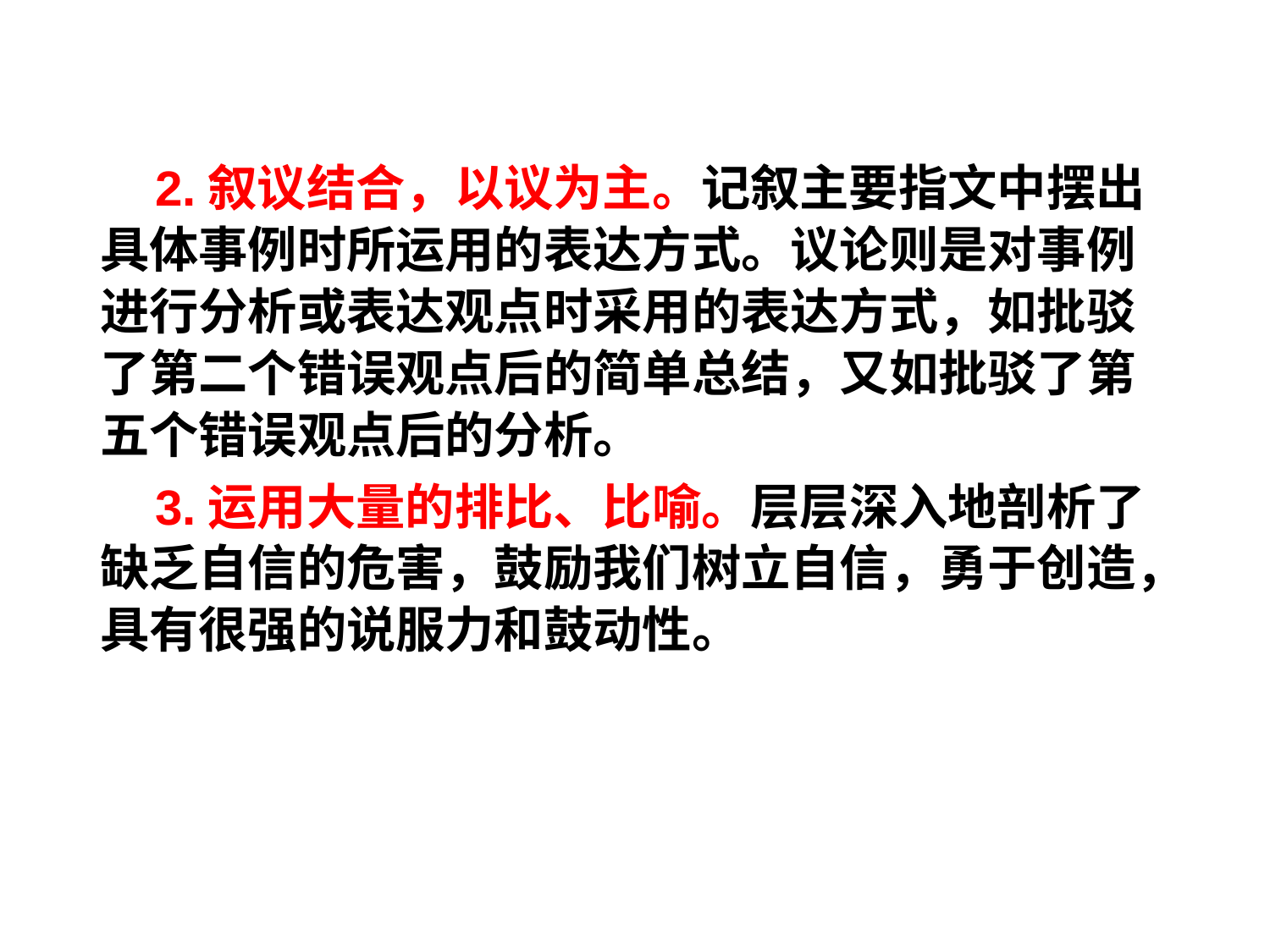

2.叙议结合，以议为主。记叙主要指文中摆出具体事例时所运用的表达方式。议论则是对事例进行分析或表达观点时采用的表达方式，如批驳了第二个错误观点后的简单总结，又如批驳了第五个错误观点后的分析。
    3.运用大量的排比、比喻。层层深入地剖析了缺乏自信的危害，鼓励我们树立自信，勇于创造，具有很强的说服力和鼓动性。